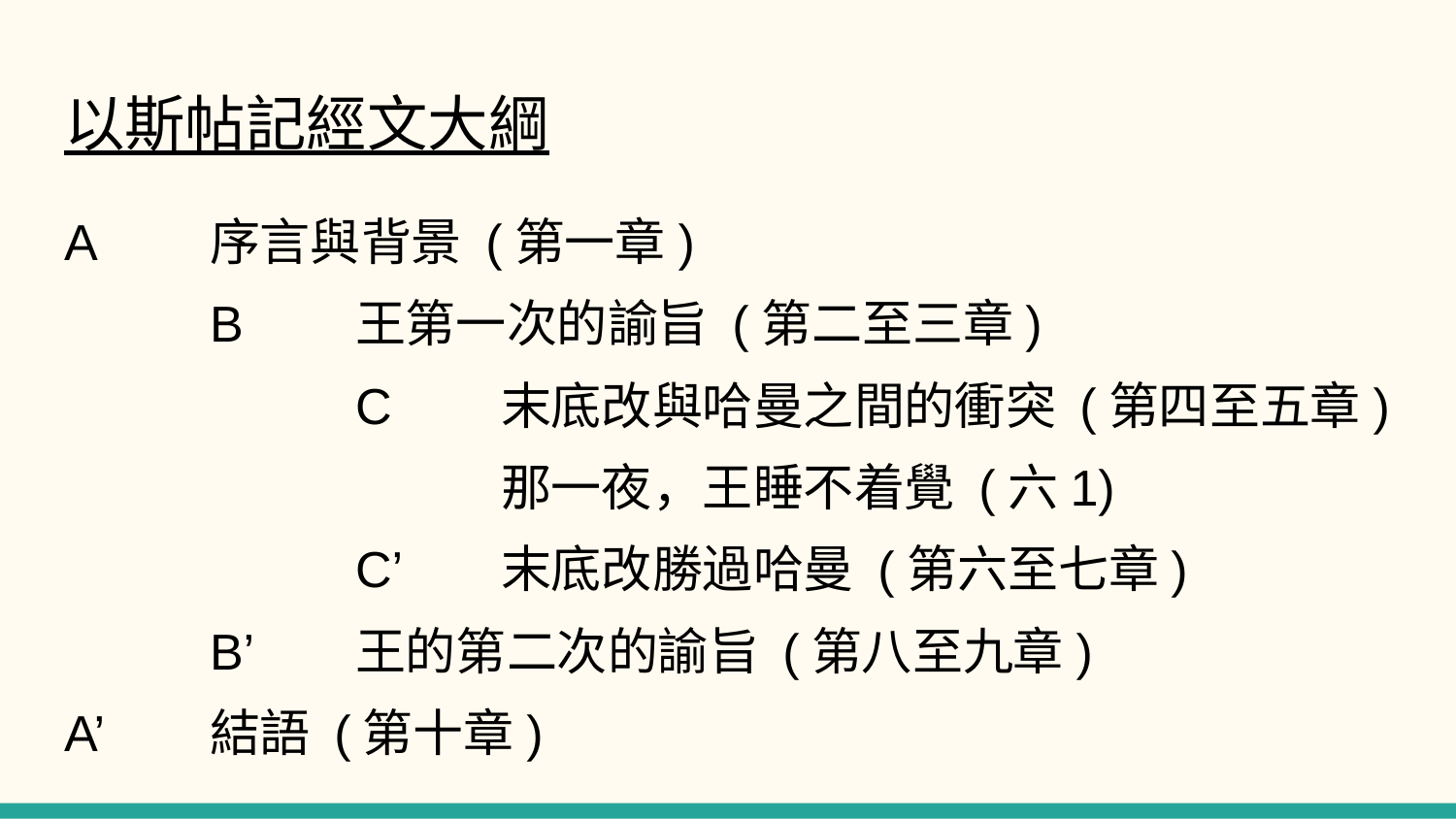

# 以斯帖記經文大綱
A	序言與背景 (第一章)
	B	王第一次的諭旨 (第二至三章)
		C	末底改與哈曼之間的衝突 (第四至五章)
			那一夜，王睡不着覺 (六1)
		C’	末底改勝過哈曼 (第六至七章)
	B’	王的第二次的諭旨 (第八至九章)
A’	結語 (第十章)